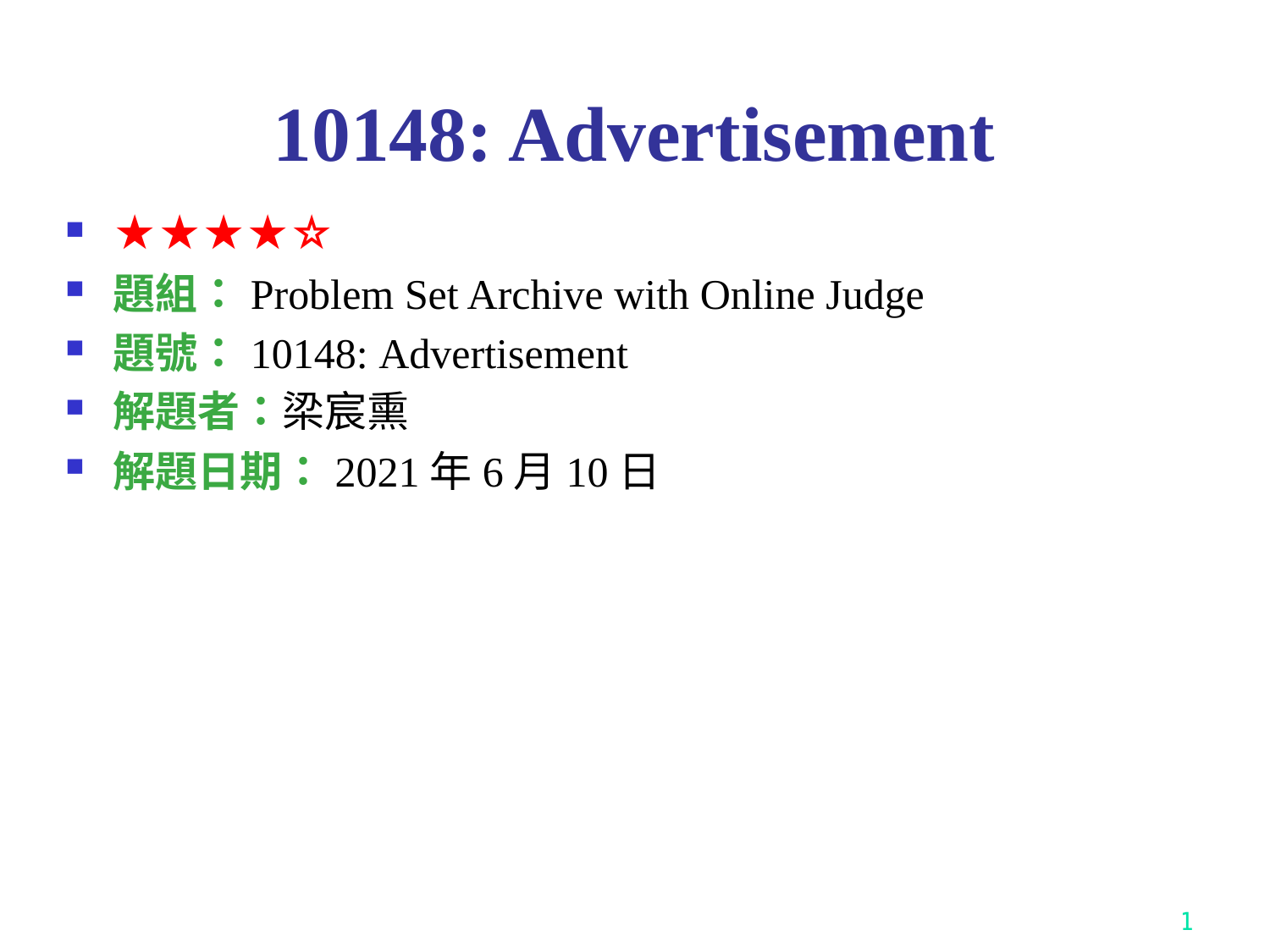

# 10148: Advertisement
★★★★☆
題組：Problem Set Archive with Online Judge
題號：10148: Advertisement
解題者：梁宸熏
解題日期：2021年6月10日
1